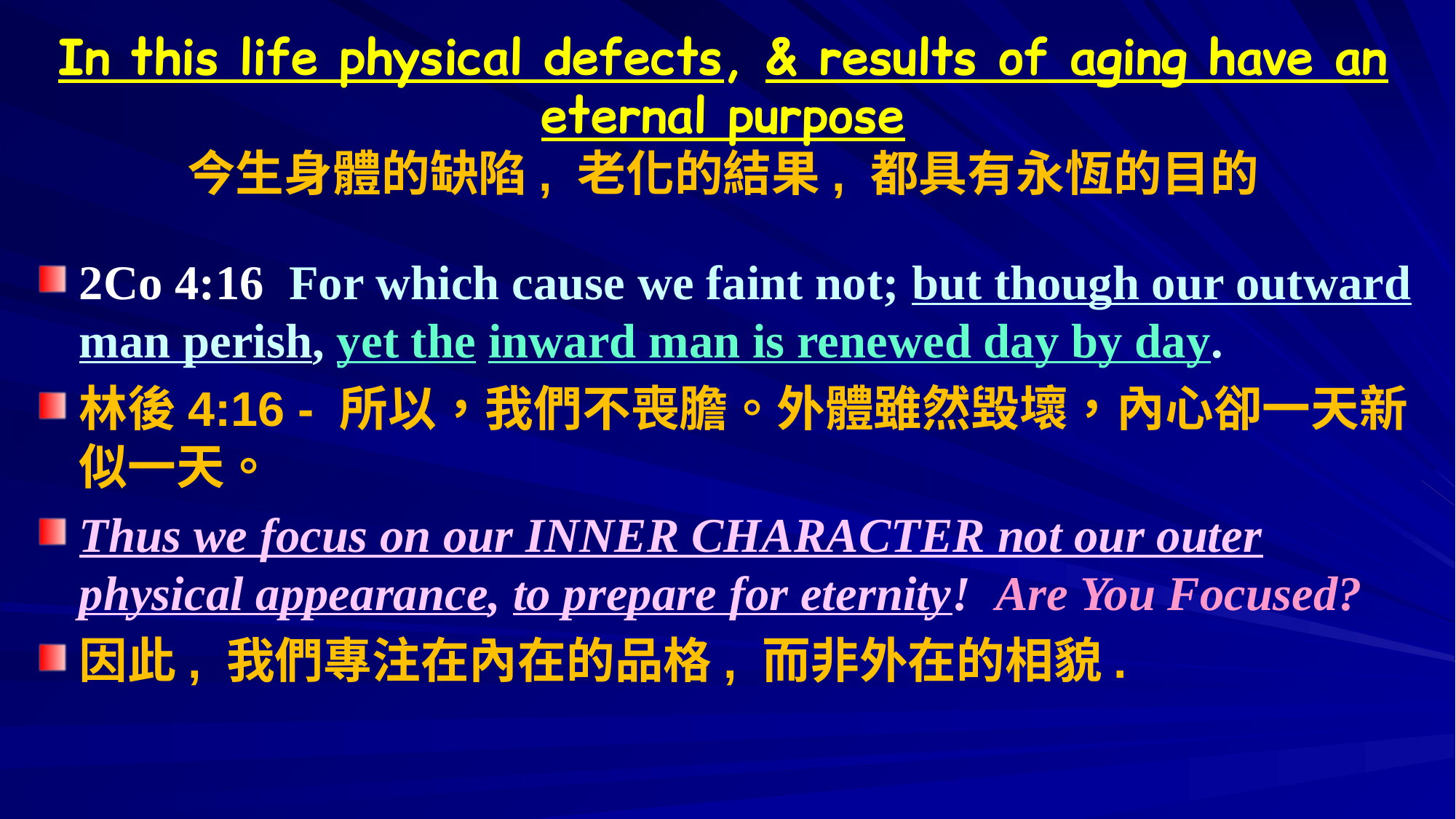

# In this life physical defects, & results of aging have an eternal purpose 今生身體的缺陷, 老化的結果, 都具有永恆的目的
2Co 4:16  For which cause we faint not; but though our outward man perish, yet the inward man is renewed day by day.
林後4:16 - 所以，我們不喪膽。外體雖然毀壞，內心卻一天新似一天。
Thus we focus on our INNER CHARACTER not our outer physical appearance, to prepare for eternity!  Are You Focused?
因此, 我們專注在內在的品格, 而非外在的相貌.